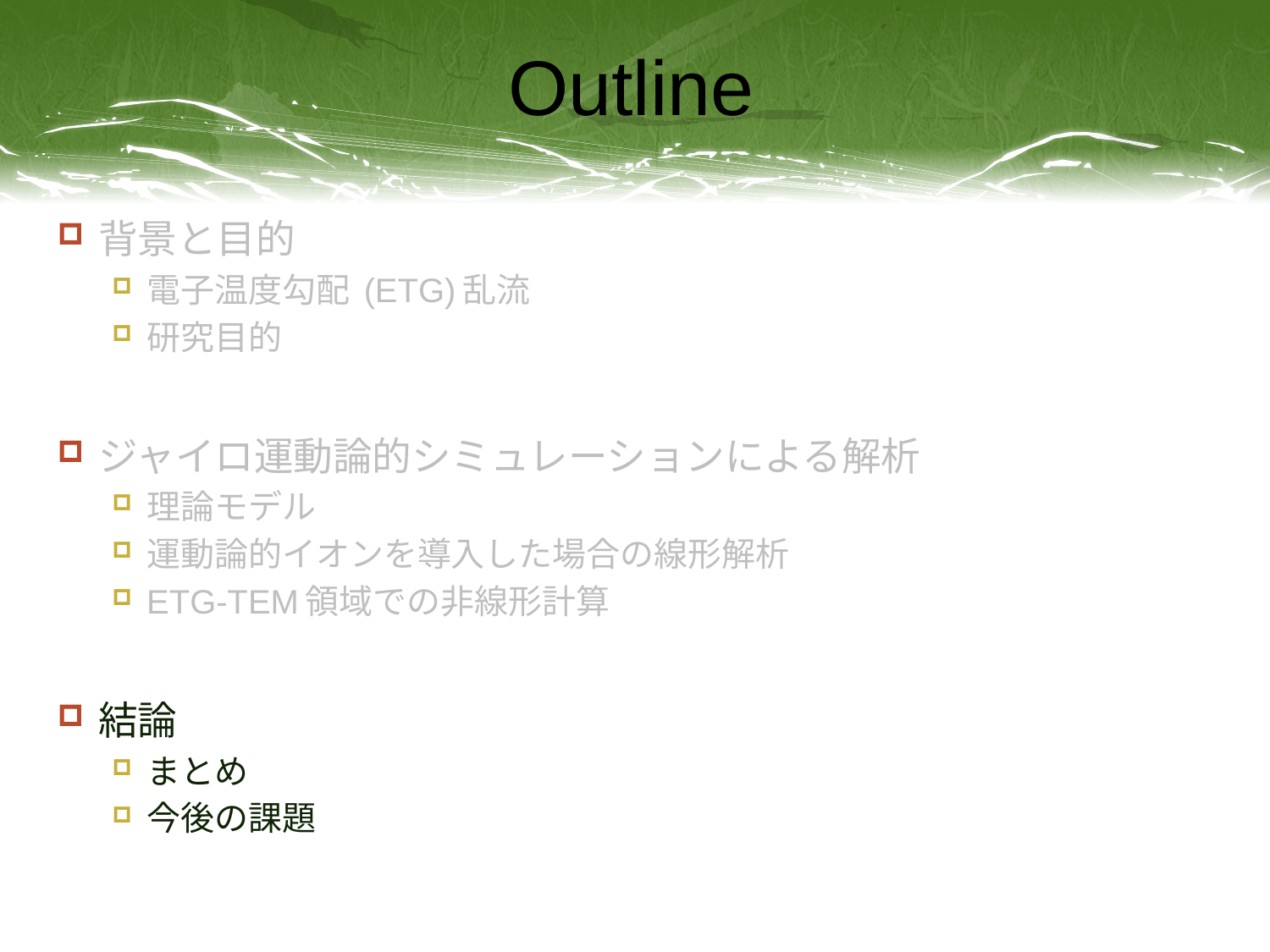

# Outline
背景と目的
電子温度勾配 (ETG)乱流
研究目的

ジャイロ運動論的シミュレーションによる解析
理論モデル
運動論的イオンを導入した場合の線形解析
ETG-TEM領域での非線形計算

結論
まとめ
今後の課題